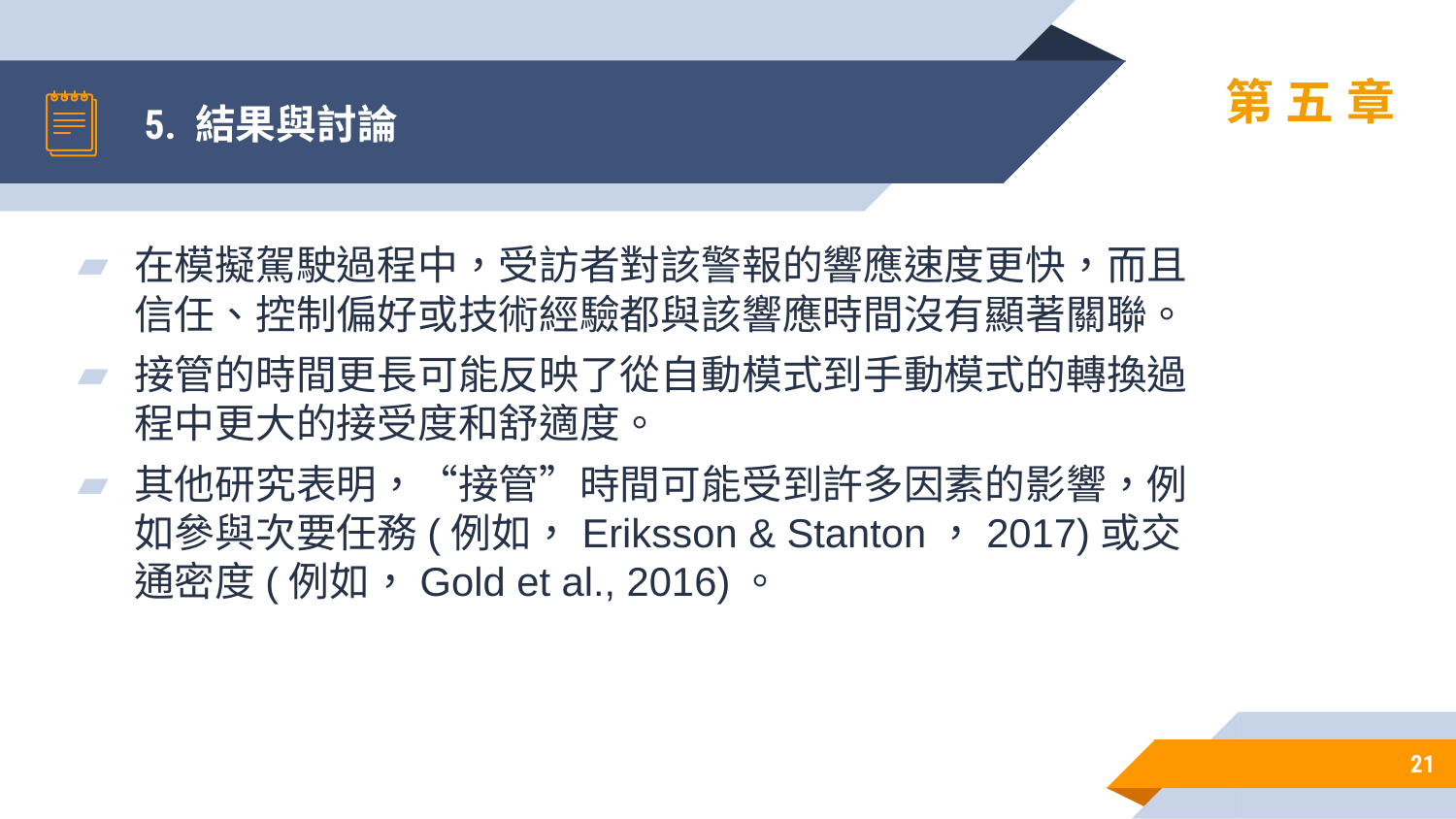

# 5. 結果與討論
第五章

在模擬駕駛過程中，受訪者對該警報的響應速度更快，而且信任、控制偏好或技術經驗都與該響應時間沒有顯著關聯。
接管的時間更長可能反映了從自動模式到手動模式的轉換過程中更大的接受度和舒適度。
其他研究表明，“接管”時間可能受到許多因素的影響，例如參與次要任務(例如，Eriksson & Stanton，2017)或交通密度(例如，Gold et al., 2016)。

21